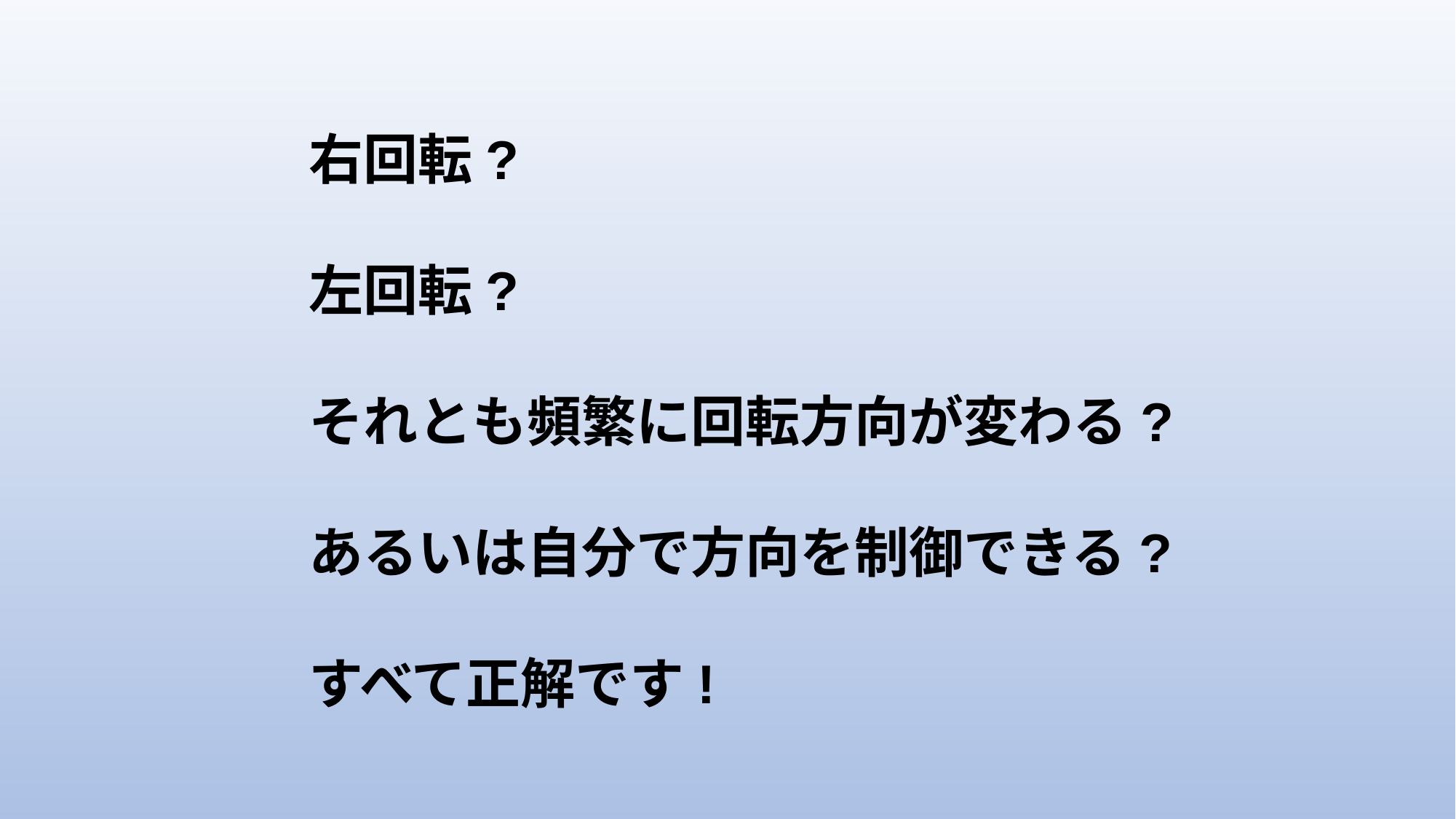

右回転?

左回転?

それとも頻繁に回転方向が変わる?

あるいは自分で方向を制御できる?

すべて正解です!